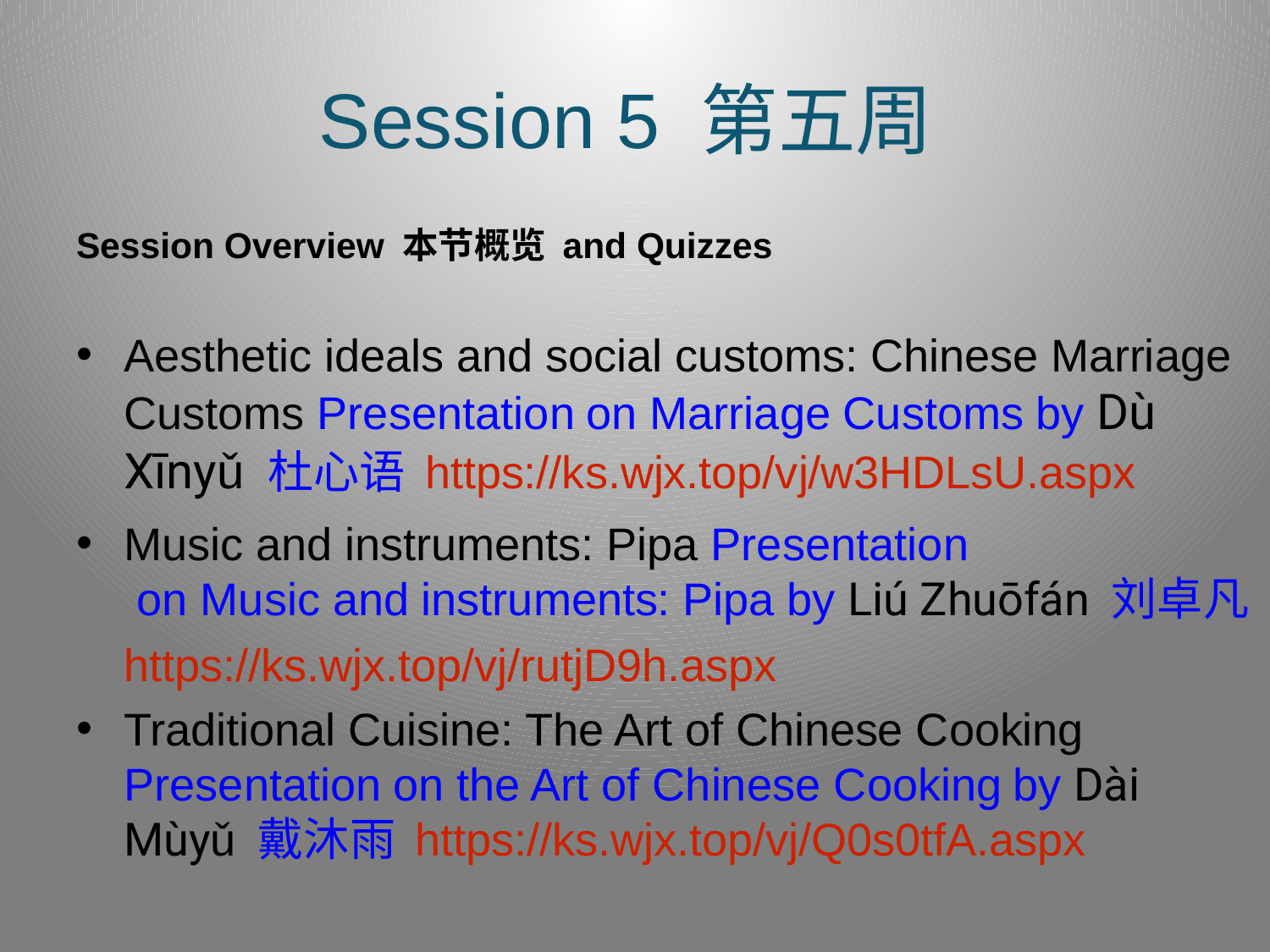

# Session 5 第五周
Session Overview 本节概览 and Quizzes

Aesthetic ideals and social customs: Chinese Marriage Customs Presentation on Marriage Customs by Dù Xīnyǔ 杜心语 https://ks.wjx.top/vj/w3HDLsU.aspx
Music and instruments: Pipa Presentation on Music and instruments: Pipa by Liú Zhuōfán 刘卓凡 https://ks.wjx.top/vj/rutjD9h.aspx
Traditional Cuisine: The Art of Chinese Cooking Presentation on the Art of Chinese Cooking by Dài Mùyǔ 戴沐雨 https://ks.wjx.top/vj/Q0s0tfA.aspx